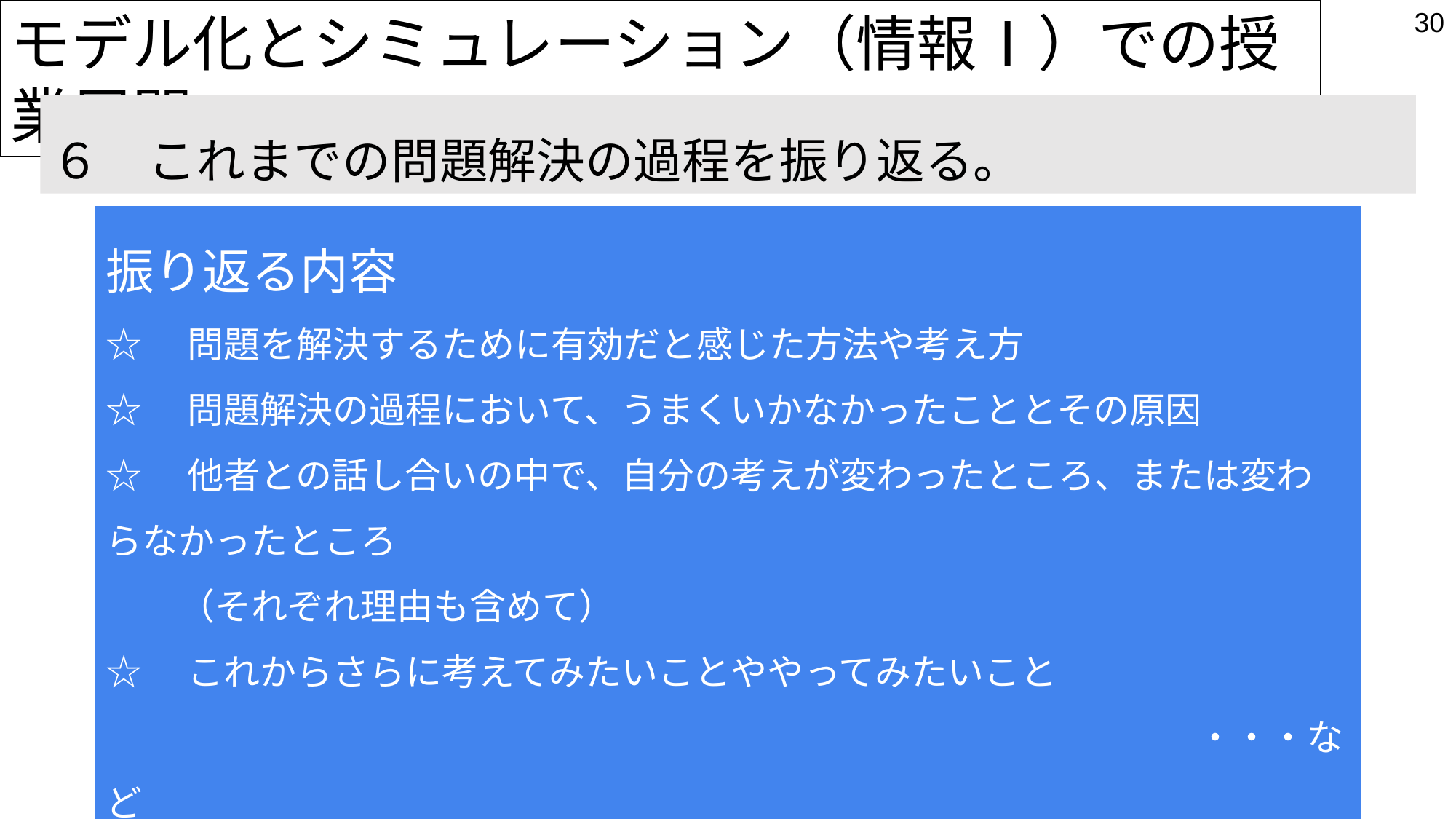

モデル化とシミュレーション（情報Ⅰ）での授業展開
30
６　これまでの問題解決の過程を振り返る。
振り返る内容
☆　問題を解決するために有効だと感じた方法や考え方
☆　問題解決の過程において、うまくいかなかったこととその原因
☆　他者との話し合いの中で、自分の考えが変わったところ、または変わらなかったところ
　　（それぞれ理由も含めて）
☆　これからさらに考えてみたいことややってみたいこと
　　　　　　　　　　　　　　　　　　　　　　　　　　　　　　・・・など